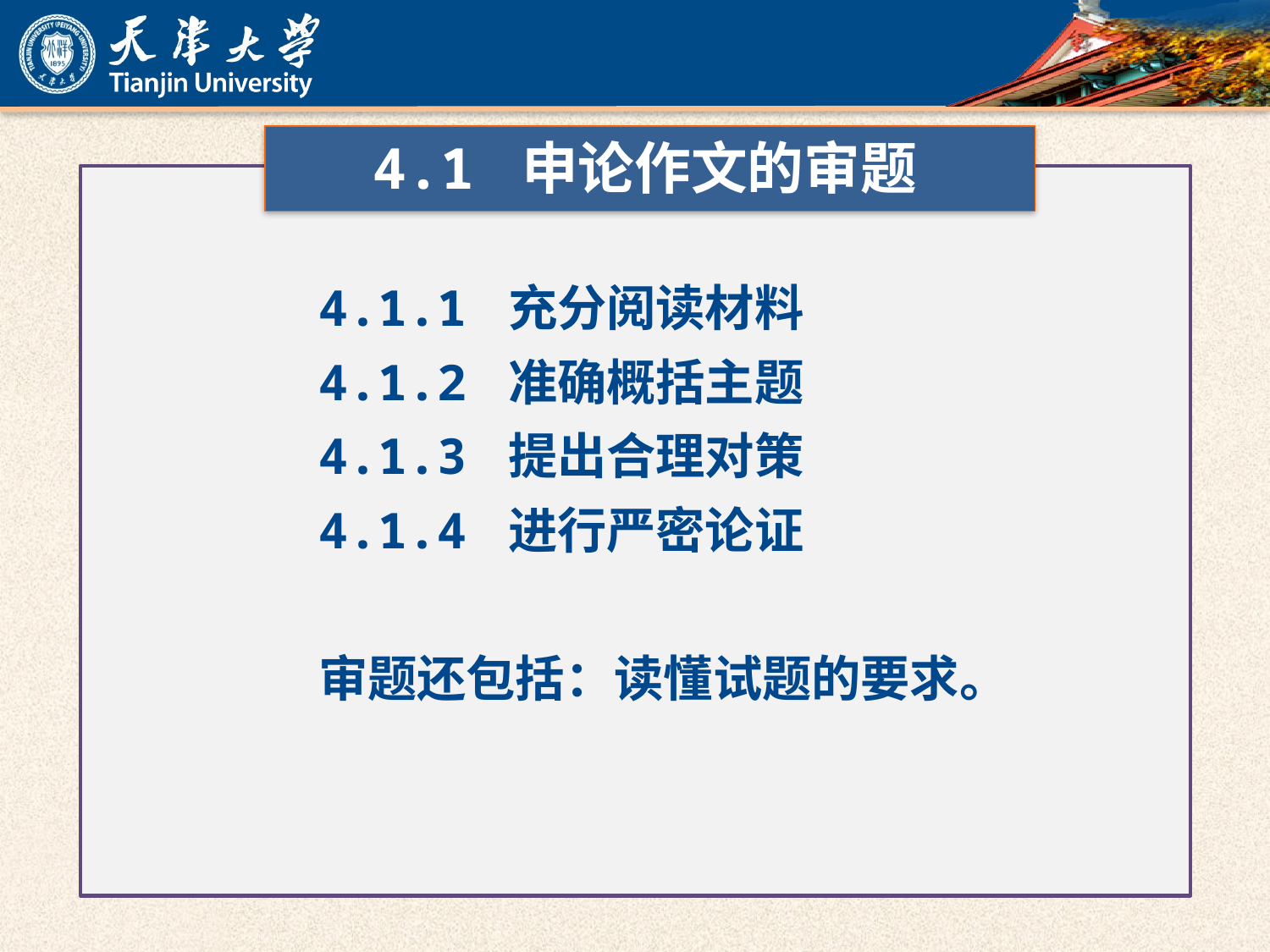

4.1 申论作文的审题

4.1.1 充分阅读材料
4.1.2 准确概括主题
4.1.3 提出合理对策
4.1.4 进行严密论证

审题还包括：读懂试题的要求。